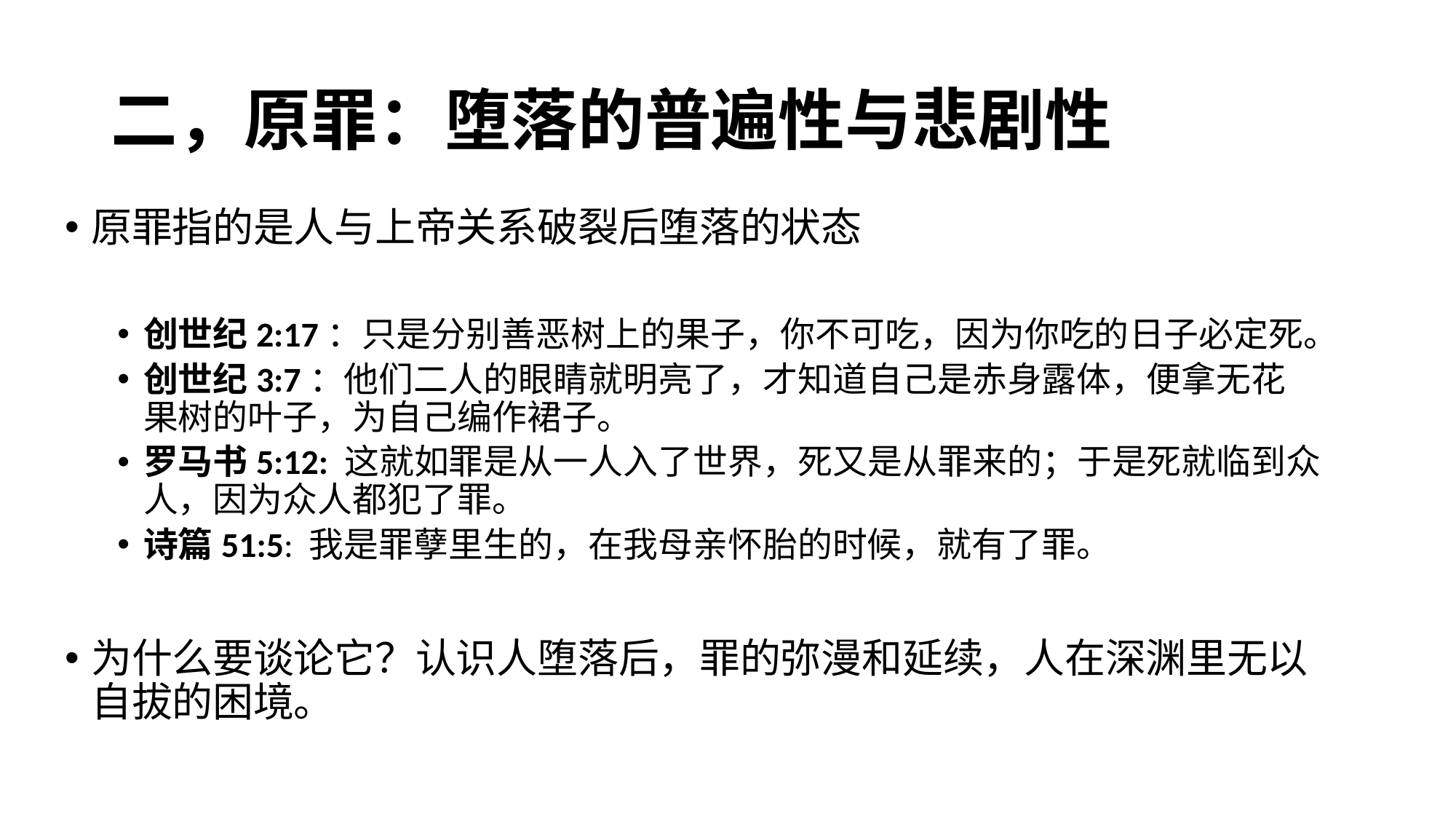

# 二，原罪：堕落的普遍性与悲剧性
原罪指的是人与上帝关系破裂后堕落的状态

创世纪2:17：只是分别善恶树上的果子，你不可吃，因为你吃的日子必定死。
创世纪3:7：他们二人的眼睛就明亮了，才知道自己是赤身露体，便拿无花    果树的叶子，为自己编作裙子。
罗马书5:12: 这就如罪是从一人入了世界，死又是从罪来的；于是死就临到众人，因为众人都犯了罪。
诗篇51:5: 我是罪孽里生的，在我母亲怀胎的时候，就有了罪。

为什么要谈论它？认识人堕落后，罪的弥漫和延续，人在深渊里无以自拔的困境。